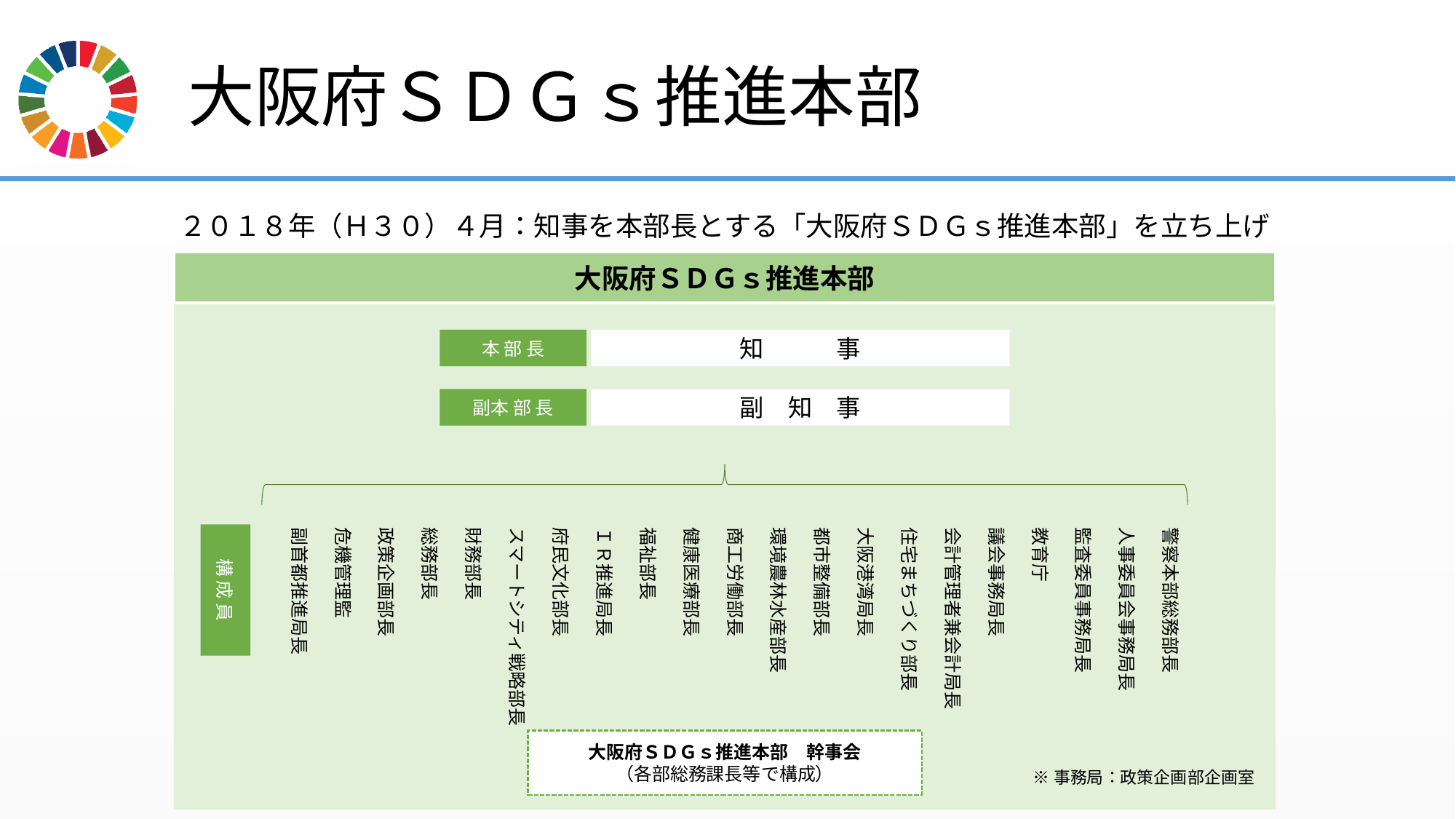

# 大阪府ＳＤＧｓ推進本部
２０１８年（Ｈ３０）４月：知事を本部長とする「大阪府ＳＤＧｓ推進本部」を立ち上げ

大阪府ＳＤＧｓ推進本部

本 部 長
知　　　事
副本 部 長
副　知　事
警察本部総務部長

人事委員会事務局長

監査委員事務局長

教育庁

議会事務局長

会計管理者兼会計局長

住宅まちづくり部長

大阪港湾局長

都市整備部長

環境農林水産部長

商工労働部長

健康医療部長

福祉部長

ＩＲ推進局長

府民文化部長

スマートシティ戦略部長

財務部長

総務部長

政策企画部長

危機管理監

副首都推進局長
構 成 員
大阪府ＳＤＧｓ推進本部　幹事会
（各部総務課長等で構成）
※事務局：政策企画部企画室